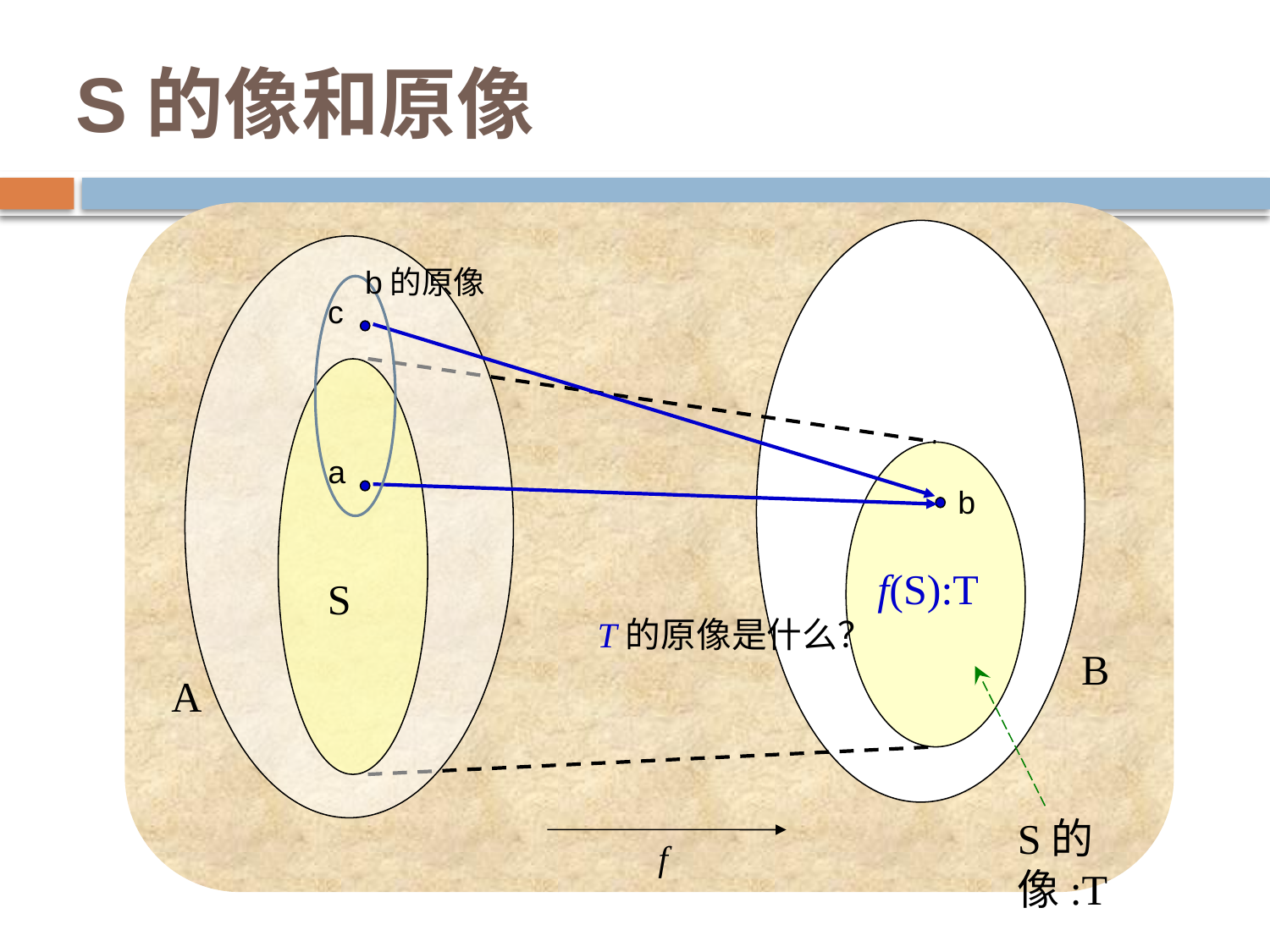

# S的像和原像

b的原像

c

a
b

f(S):T
S
T的原像是什么？
B
A

S的像:T

f